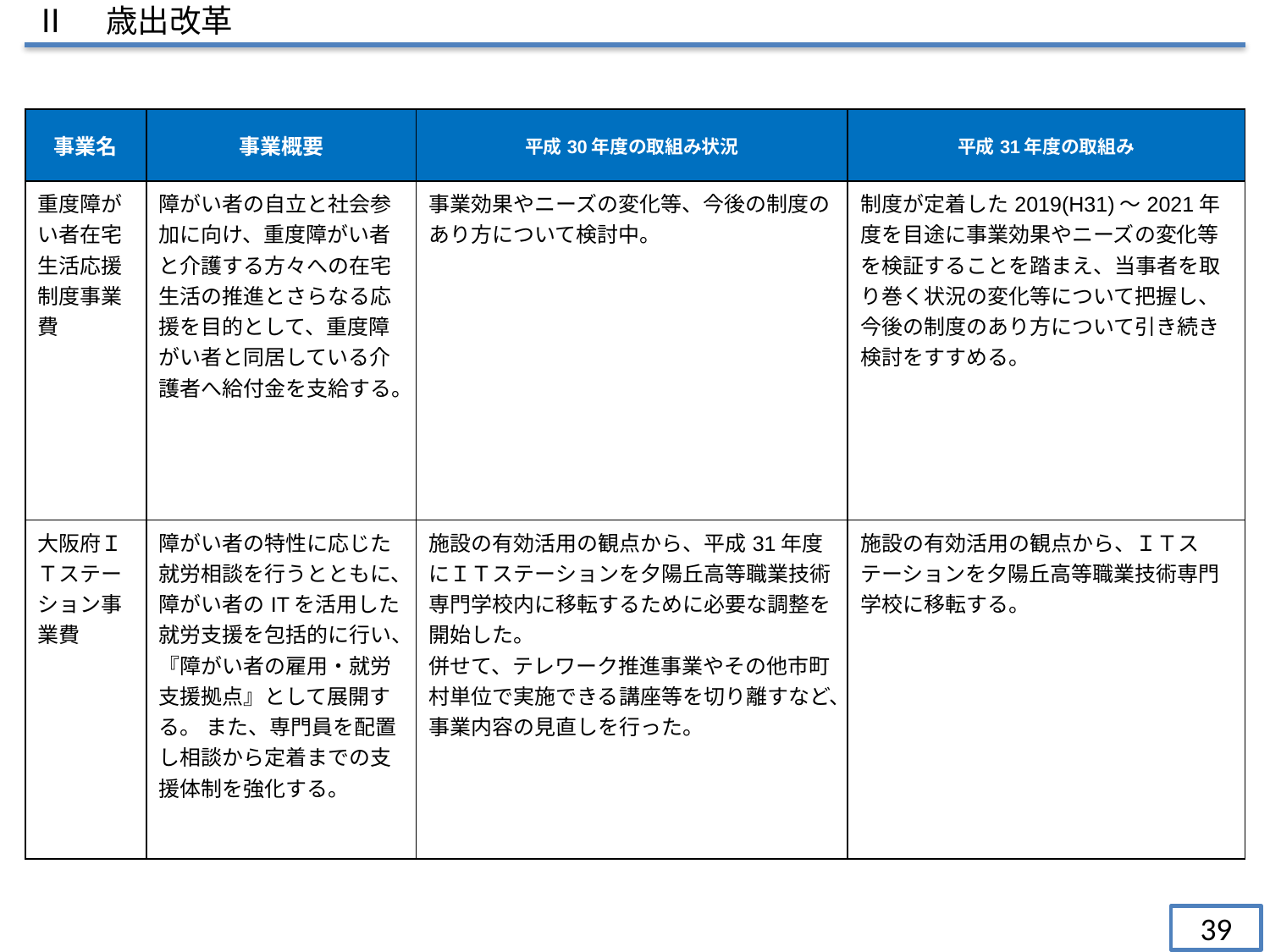

Ⅱ　歳出改革
| 事業名 | 事業概要 | 平成30年度の取組み状況 | 平成31年度の取組み |
| --- | --- | --- | --- |
| 重度障がい者在宅生活応援制度事業費 | 障がい者の自立と社会参加に向け、重度障がい者と介護する方々への在宅生活の推進とさらなる応援を目的として、重度障がい者と同居している介護者へ給付金を支給する。 | 事業効果やニーズの変化等、今後の制度のあり方について検討中。 | 制度が定着した2019(H31)～2021年度を目途に事業効果やニーズの変化等を検証することを踏まえ、当事者を取り巻く状況の変化等について把握し、今後の制度のあり方について引き続き検討をすすめる。 |
| 大阪府ＩＴステーション事業費 | 障がい者の特性に応じた就労相談を行うとともに、障がい者のITを活用した就労支援を包括的に行い、『障がい者の雇用・就労支援拠点』として展開する。 また、専門員を配置し相談から定着までの支援体制を強化する。 | 施設の有効活用の観点から、平成31年度にＩＴステーションを夕陽丘高等職業技術専門学校内に移転するために必要な調整を開始した。 併せて、テレワーク推進事業やその他市町村単位で実施できる講座等を切り離すなど、事業内容の見直しを行った。 | 施設の有効活用の観点から、ＩＴステーションを夕陽丘高等職業技術専門学校に移転する。 |
39